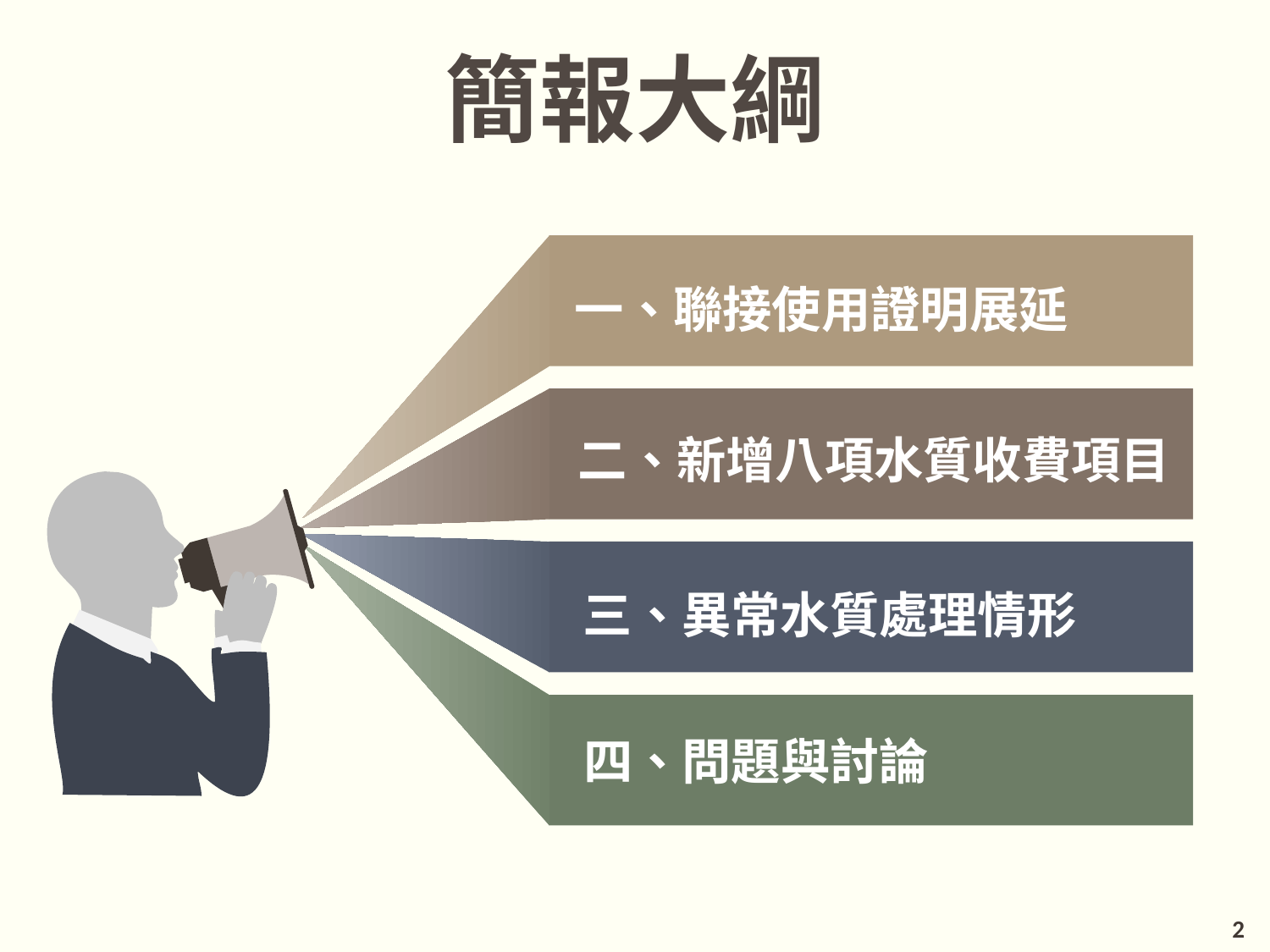

簡報大綱

一、聯接使用證明展延

二、新增八項水質收費項目

三、異常水質處理情形

四、問題與討論
2